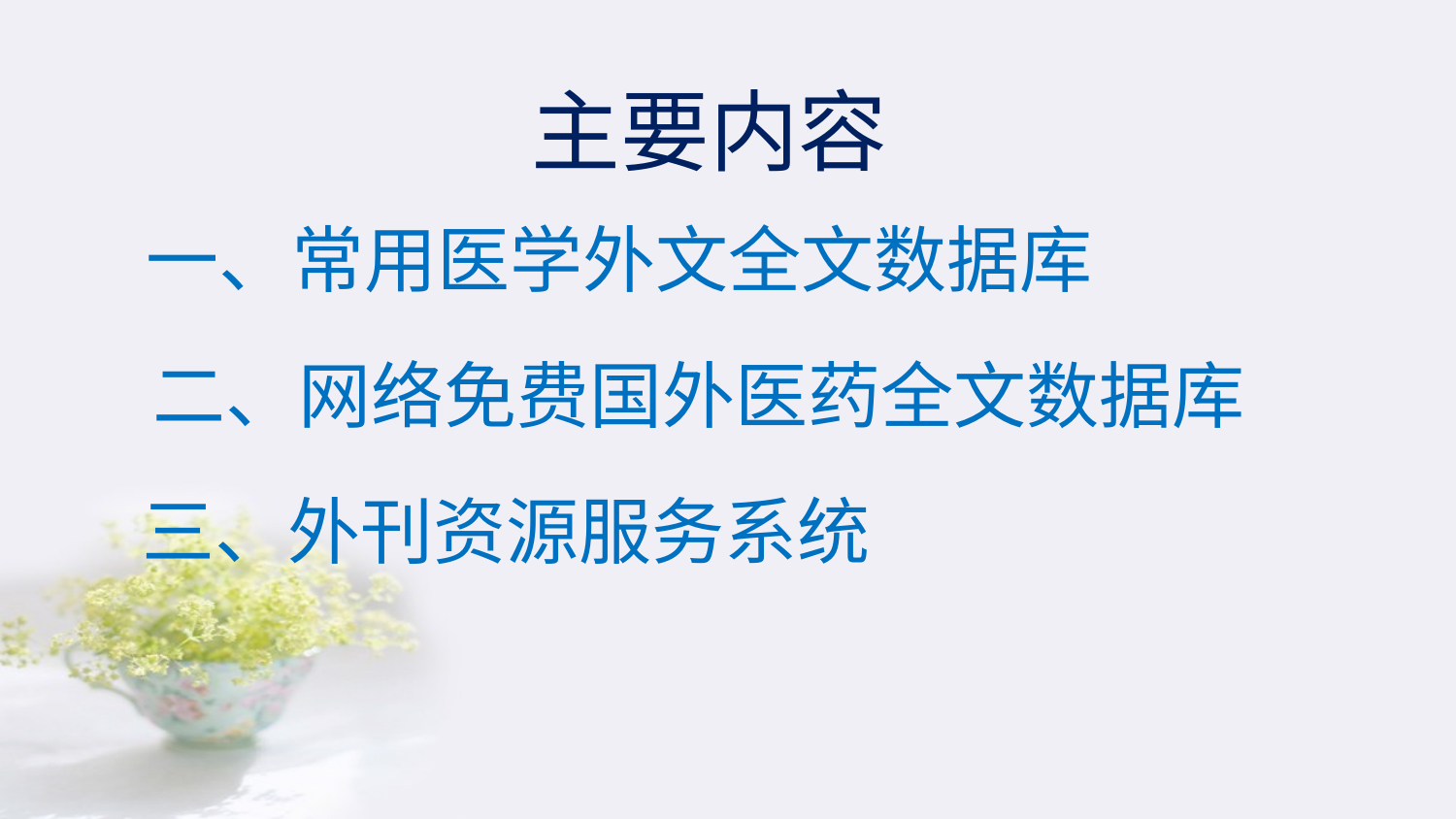

主要内容
一、常用医学外文全文数据库

二、网络免费国外医药全文数据库
三、外刊资源服务系统